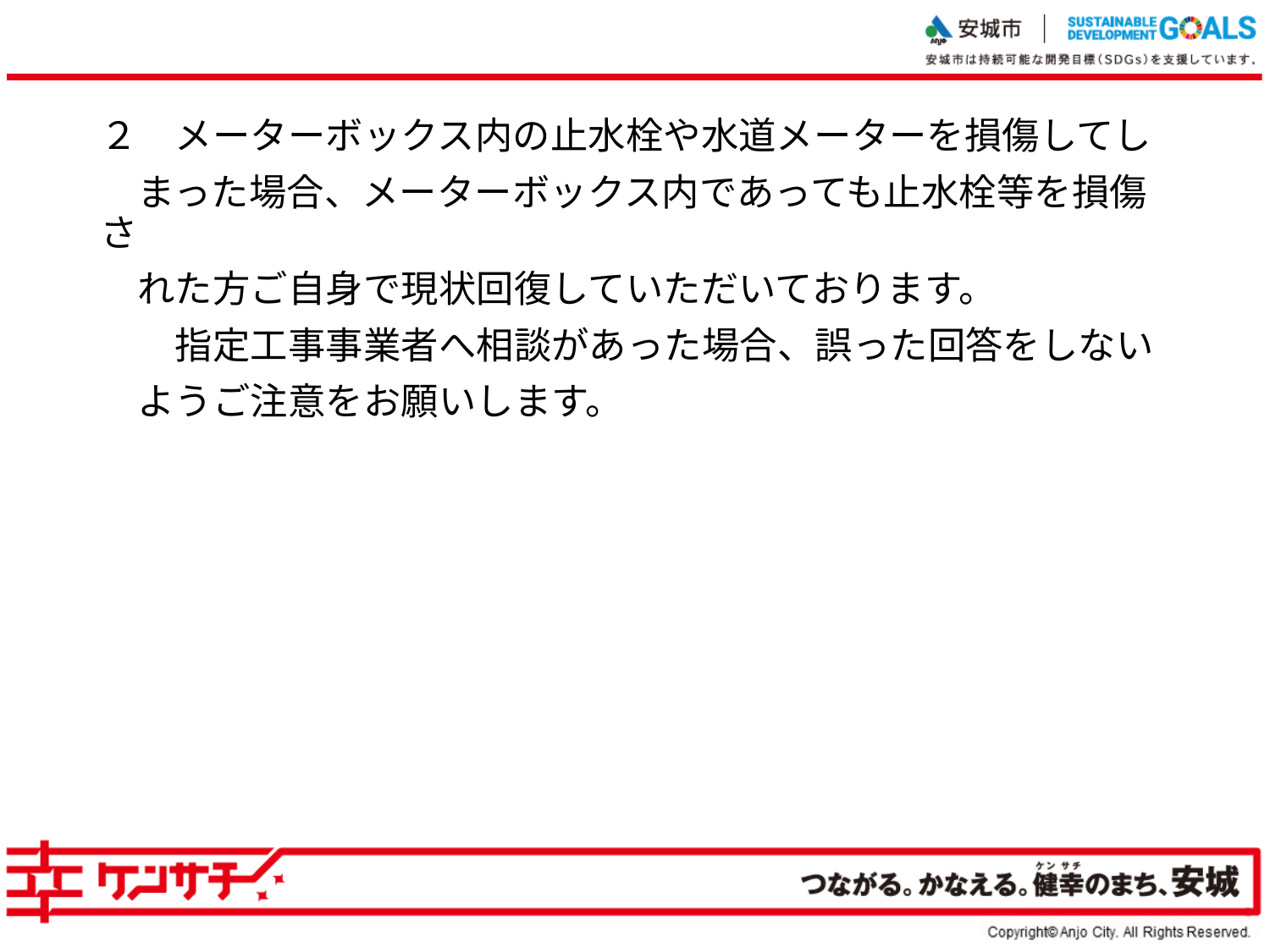

２　メーターボックス内の止水栓や水道メーターを損傷してし
　まった場合、メーターボックス内であっても止水栓等を損傷さ
　れた方ご自身で現状回復していただいております。
　　指定工事事業者へ相談があった場合、誤った回答をしない
　ようご注意をお願いします。